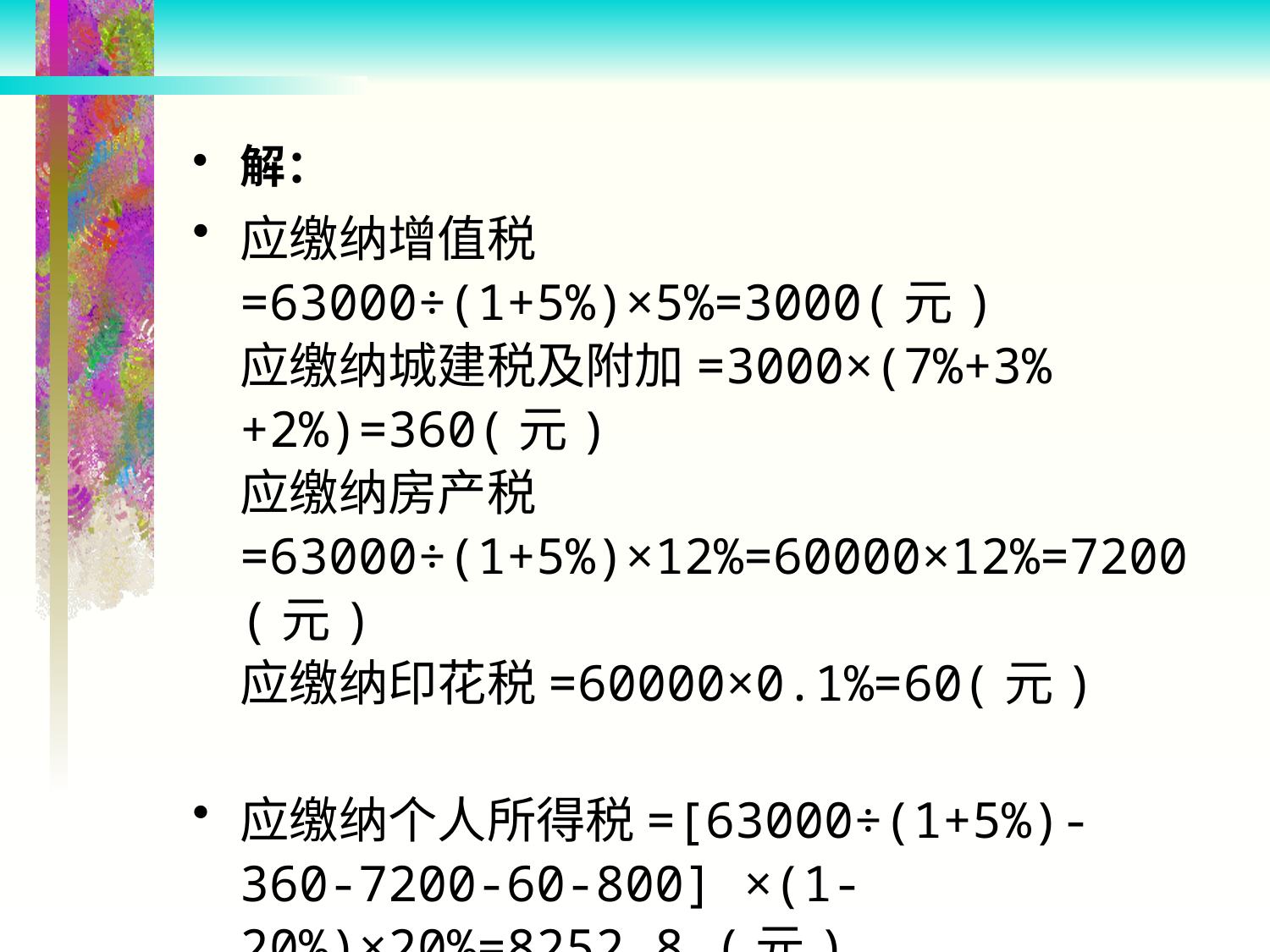

解：
应缴纳增值税=63000÷(1+5%)×5%=3000(元)
应缴纳城建税及附加=3000×(7%+3%+2%)=360(元)
应缴纳房产税=63000÷(1+5%)×12%=60000×12%=7200(元)
应缴纳印花税=60000×0.1%=60(元)
应缴纳个人所得税=[63000÷(1+5%)-360-7200-60-800] ×(1-20%)×20%=8252.8 (元)。